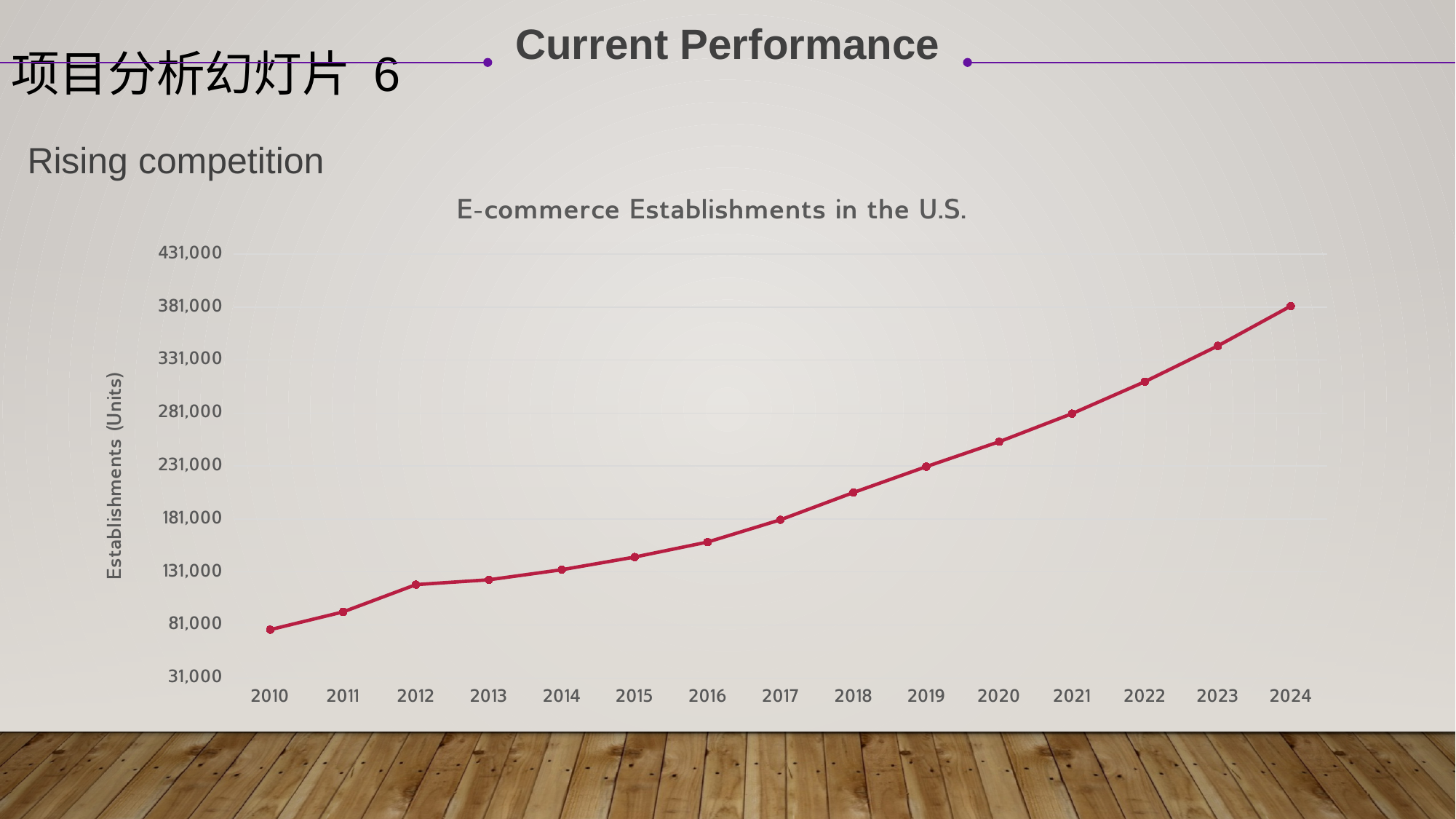

Current Performance
项目分析幻灯片 6
Rising competition

### Chart: E-commerce Establishments in the U.S.

| Category | Establishments (Units) |
|---|---|
| 2010 | 76587.0 |
| 2011 | 93357.0 |
| 2012 | 119108.0 |
| 2013 | 123646.0 |
| 2014 | 133152.0 |
| 2015 | 145120.0 |
| 2016 | 159287.0 |
| 2017 | 180302.0 |
| 2018 | 205983.0 |
| 2019 | 230428.0 |
| 2020 | 253959.0 |
| 2021 | 280496.0 |
| 2022 | 310698.0 |
| 2023 | 344445.0 |
| 2024 | 381999.0 |